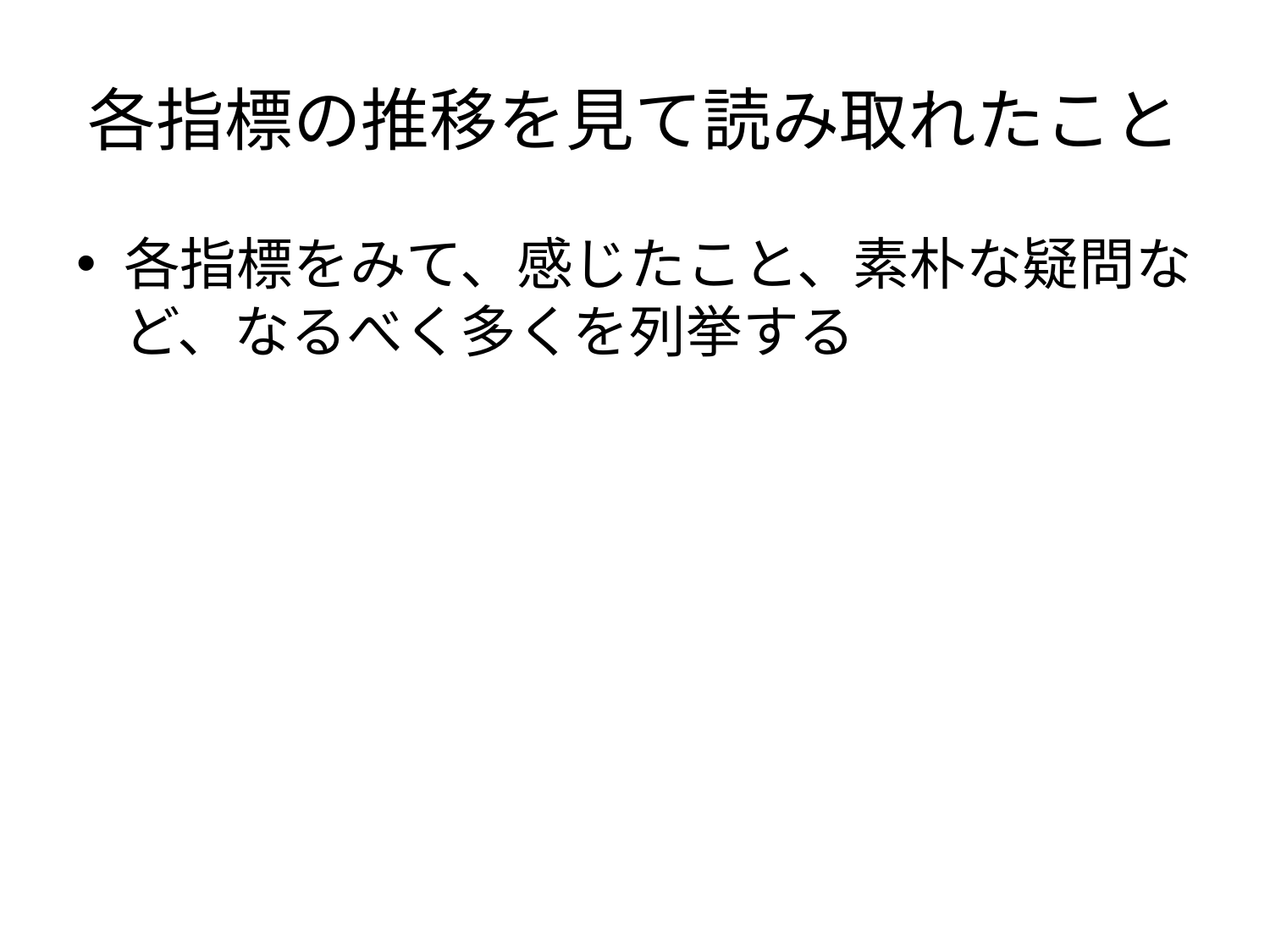

# 各指標の推移を見て読み取れたこと
各指標をみて、感じたこと、素朴な疑問など、なるべく多くを列挙する